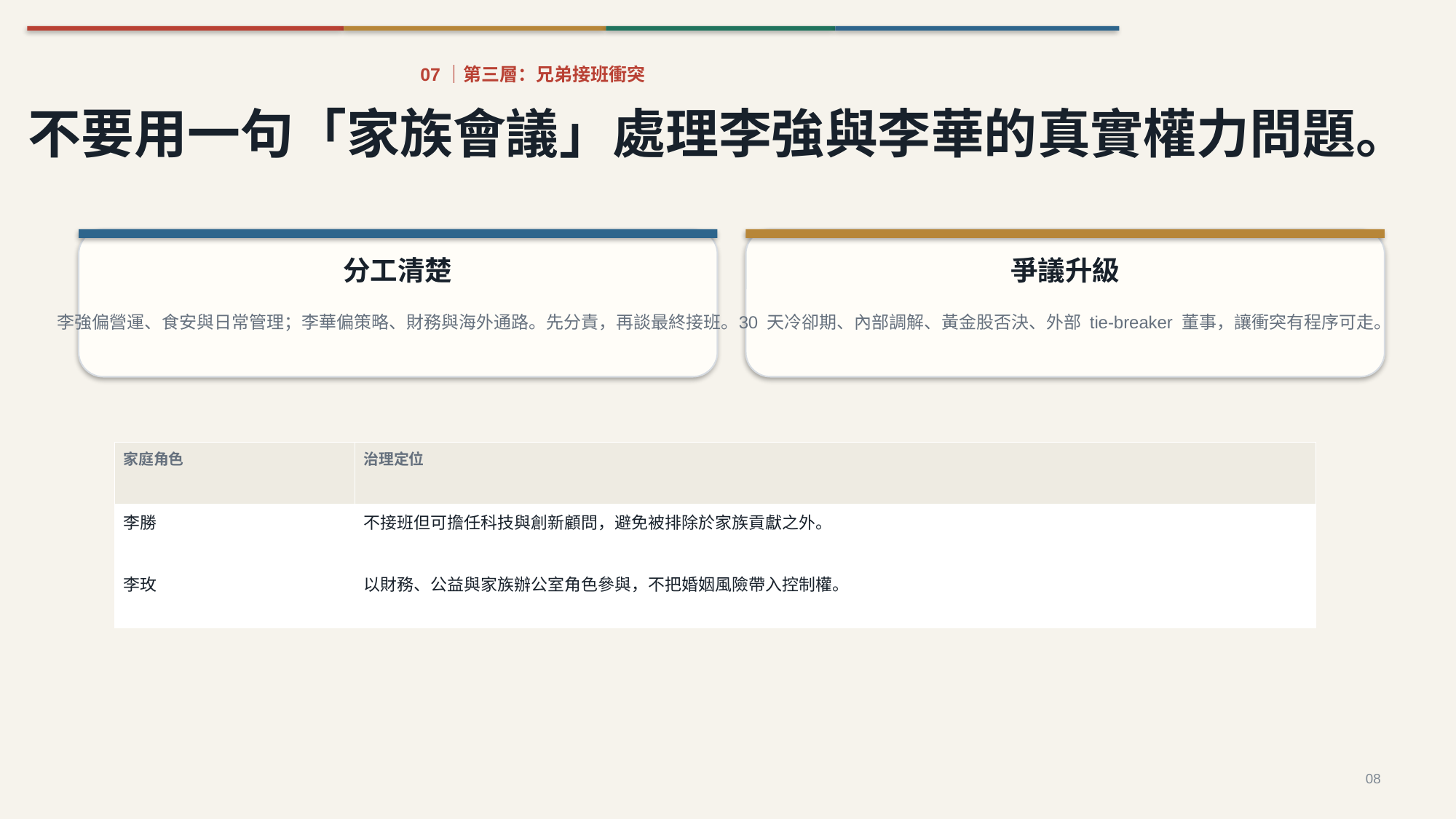

07｜第三層：兄弟接班衝突
不要用一句「家族會議」處理李強與李華的真實權力問題。

分工清楚
爭議升級
李強偏營運、食安與日常管理；李華偏策略、財務與海外通路。先分責，再談最終接班。
30 天冷卻期、內部調解、黃金股否決、外部 tie-breaker 董事，讓衝突有程序可走。
| 家庭角色 | 治理定位 |
| --- | --- |
| 李勝 | 不接班但可擔任科技與創新顧問，避免被排除於家族貢獻之外。 |
| 李玫 | 以財務、公益與家族辦公室角色參與，不把婚姻風險帶入控制權。 |
08